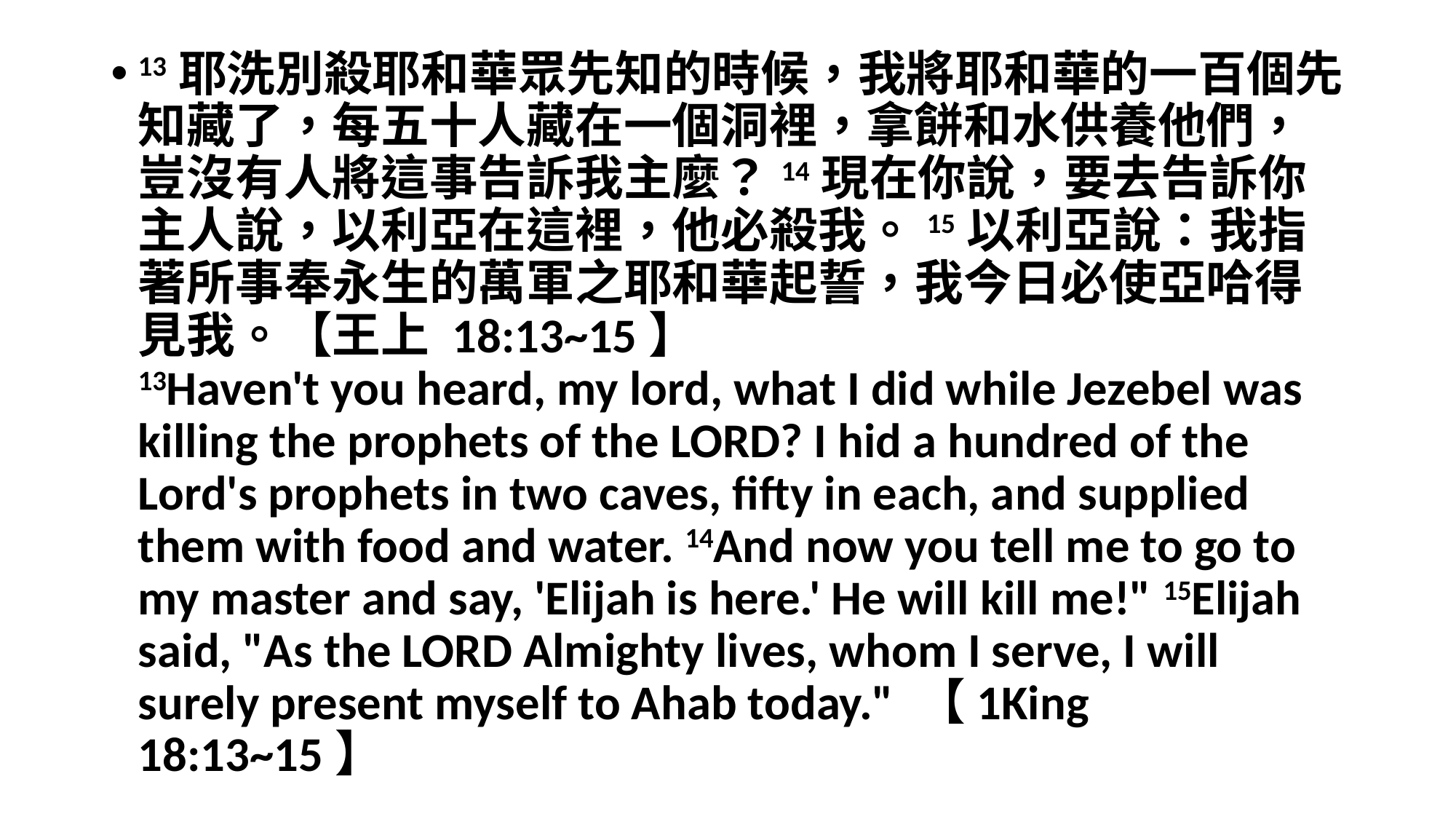

#
13耶洗別殺耶和華眾先知的時候，我將耶和華的一百個先知藏了，每五十人藏在一個洞裡，拿餅和水供養他們，豈沒有人將這事告訴我主麼？14現在你說，要去告訴你主人說，以利亞在這裡，他必殺我。15以利亞說：我指著所事奉永生的萬軍之耶和華起誓，我今日必使亞哈得見我。【王上 18:13~15】
13Haven't you heard, my lord, what I did while Jezebel was killing the prophets of the LORD? I hid a hundred of the Lord's prophets in two caves, fifty in each, and supplied them with food and water. 14And now you tell me to go to my master and say, 'Elijah is here.' He will kill me!" 15Elijah said, "As the LORD Almighty lives, whom I serve, I will surely present myself to Ahab today." 【1King 18:13~15】